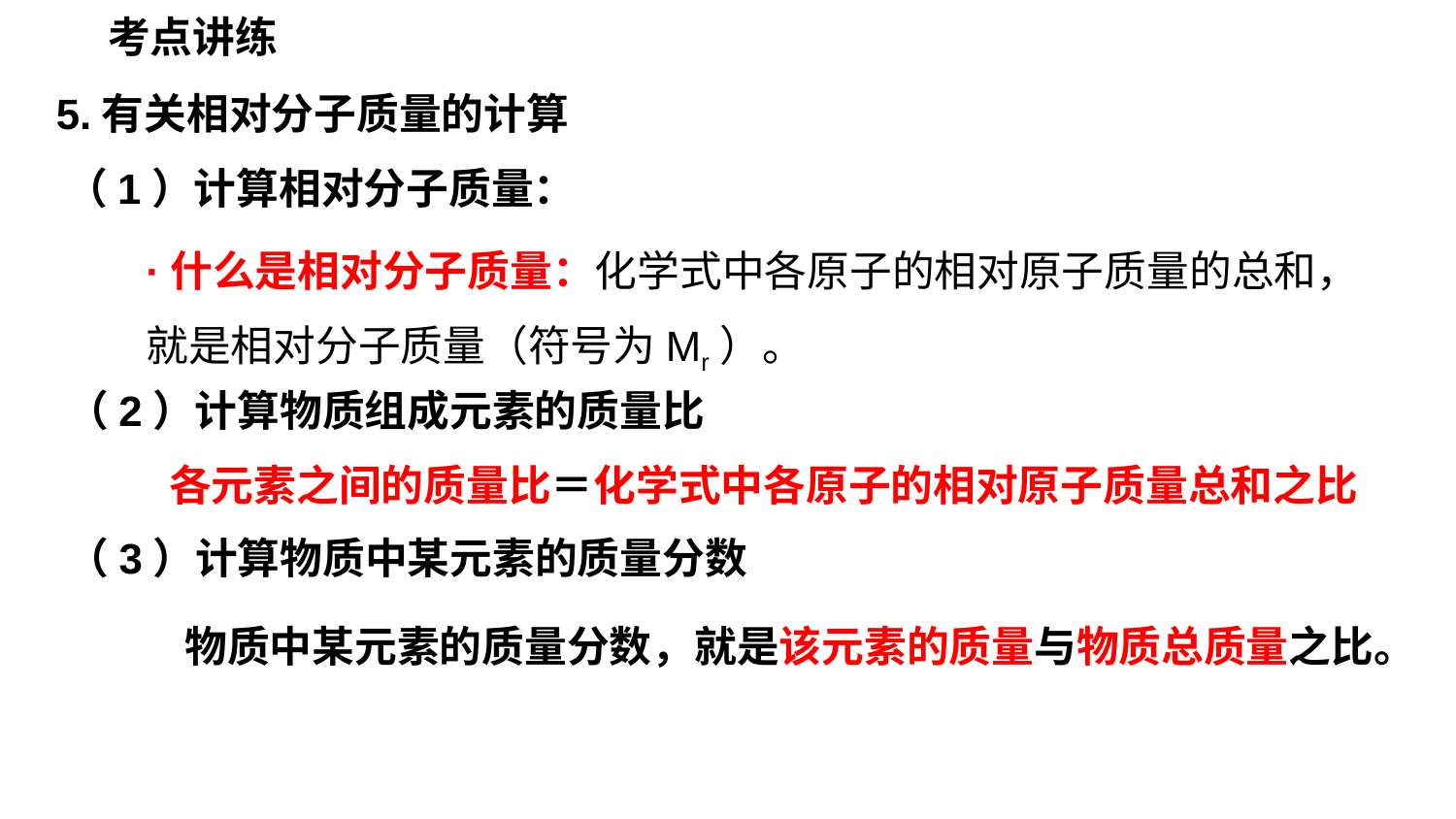

考点讲练
5.有关相对分子质量的计算
（1）计算相对分子质量：
·什么是相对分子质量：化学式中各原子的相对原子质量的总和，就是相对分子质量（符号为Mr）。
（2）计算物质组成元素的质量比
各元素之间的质量比＝化学式中各原子的相对原子质量总和之比
（3）计算物质中某元素的质量分数
物质中某元素的质量分数，就是该元素的质量与物质总质量之比。